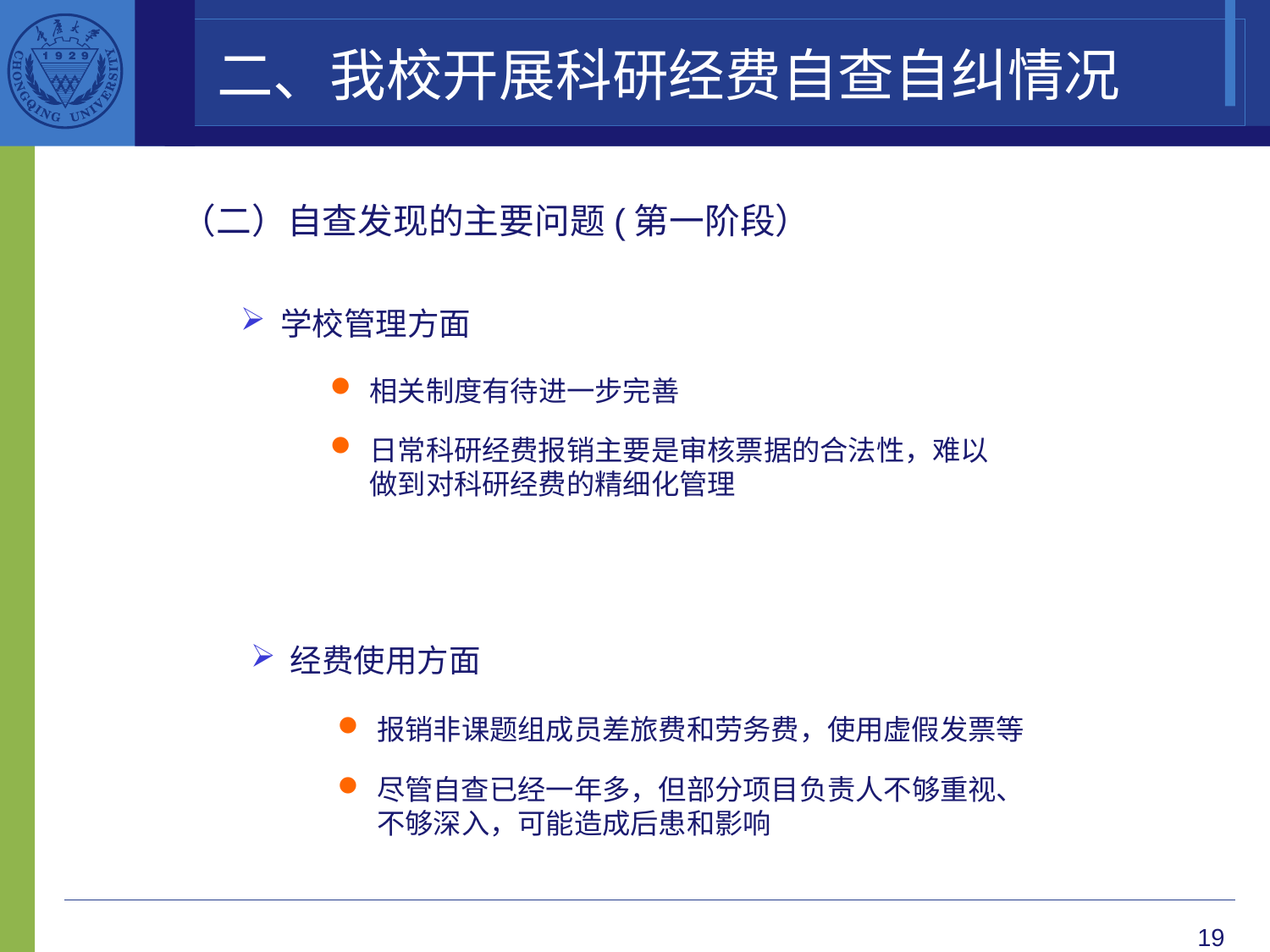

二、我校开展科研经费自查自纠情况
（二）自查发现的主要问题(第一阶段）
学校管理方面
相关制度有待进一步完善
日常科研经费报销主要是审核票据的合法性，难以做到对科研经费的精细化管理
经费使用方面
报销非课题组成员差旅费和劳务费，使用虚假发票等
尽管自查已经一年多，但部分项目负责人不够重视、不够深入，可能造成后患和影响
19